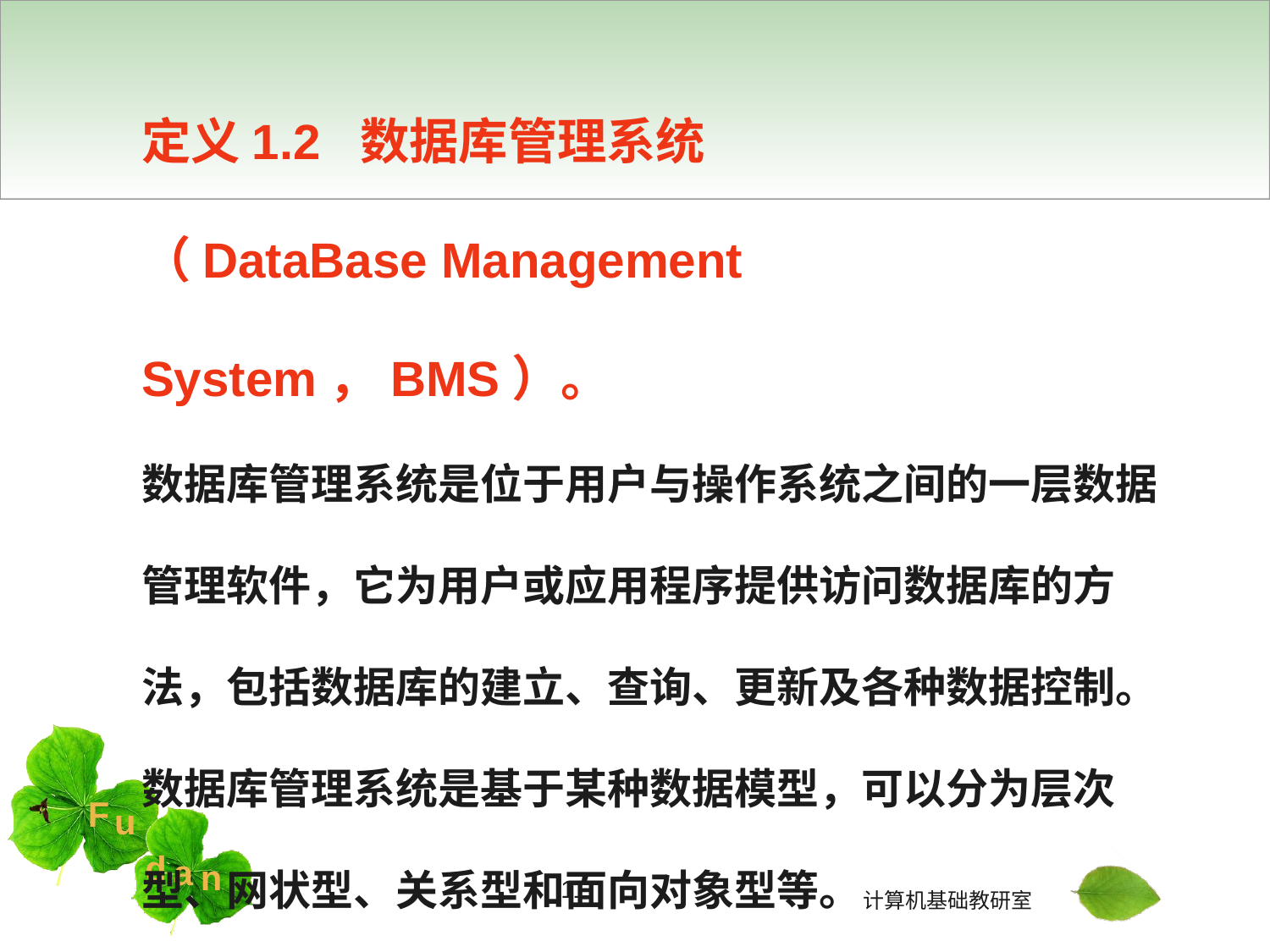

定义1.2  数据库管理系统
（DataBase Management System，BMS）。
数据库管理系统是位于用户与操作系统之间的一层数据管理软件，它为用户或应用程序提供访问数据库的方法，包括数据库的建立、查询、更新及各种数据控制。
数据库管理系统是基于某种数据模型，可以分为层次型、网状型、关系型和面向对象型等。
11